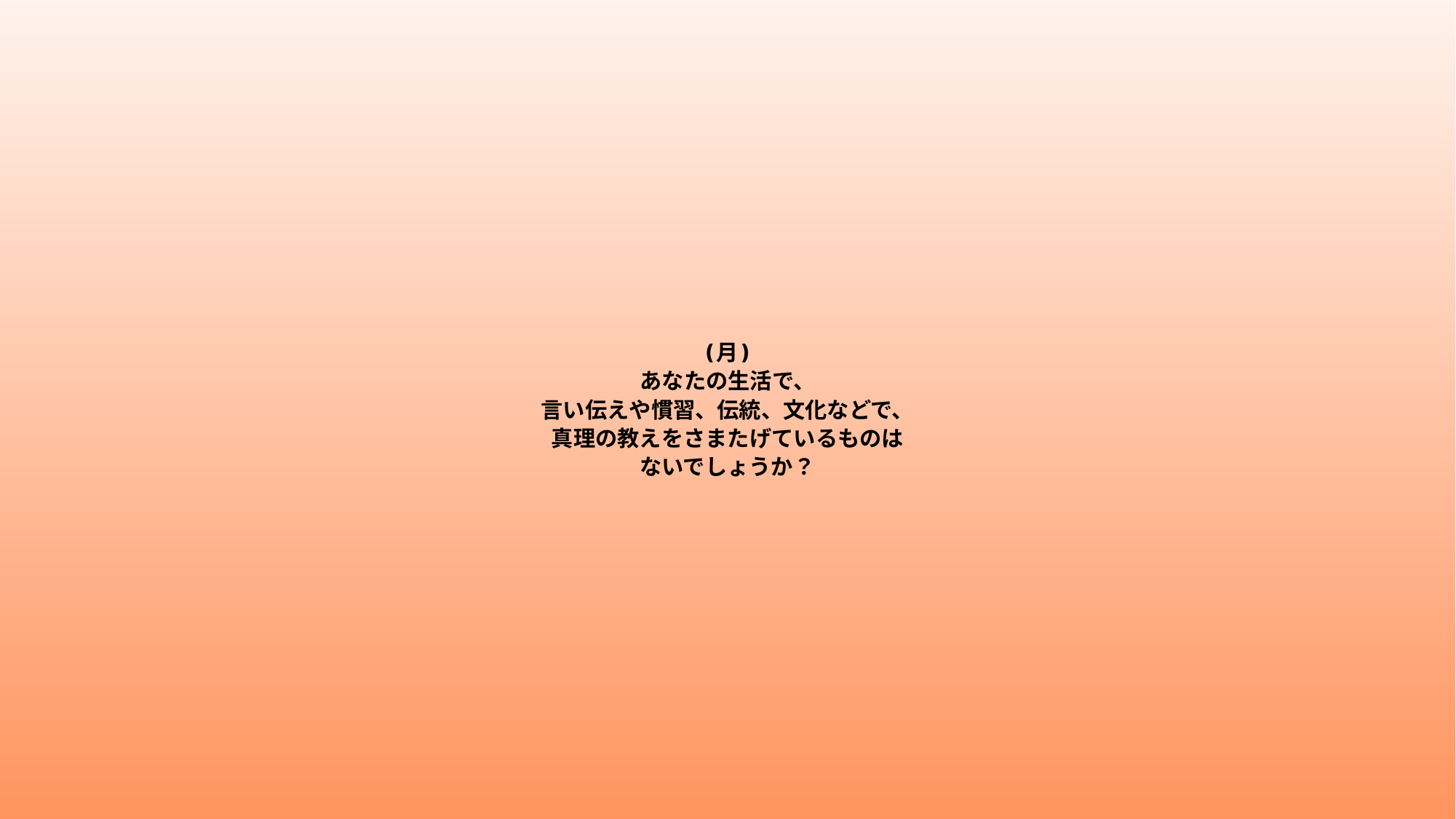

# (月) あなたの生活で、 言い伝えや慣習、伝統、文化などで、 真理の教えをさまたげているものは ないでしょうか？